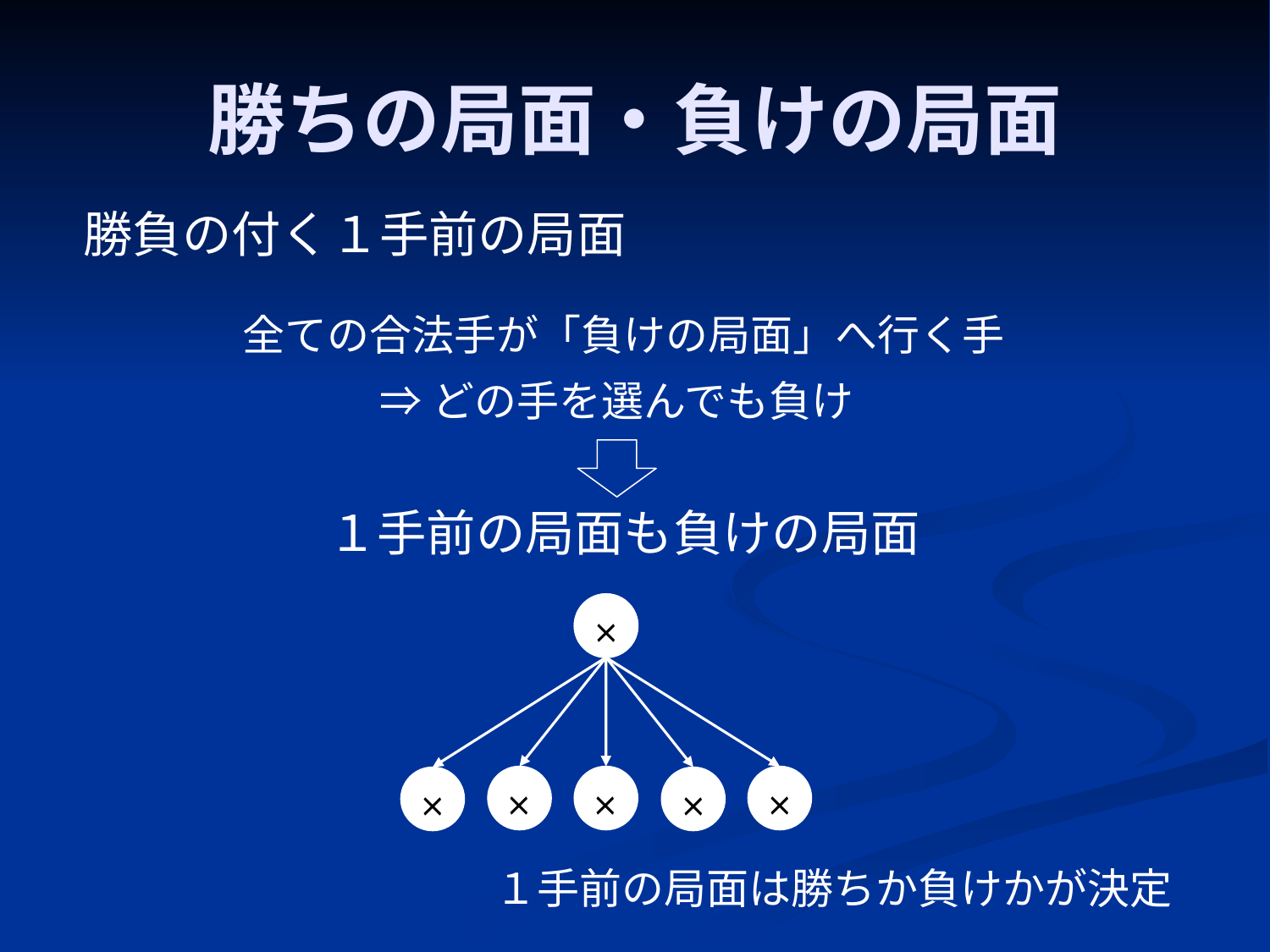

# 勝ちの局面・負けの局面
勝負の付く１手前の局面
全ての合法手が「負けの局面」へ行く手
⇒どの手を選んでも負け

１手前の局面も負けの局面

×
×
×
×
×
×
１手前の局面は勝ちか負けかが決定